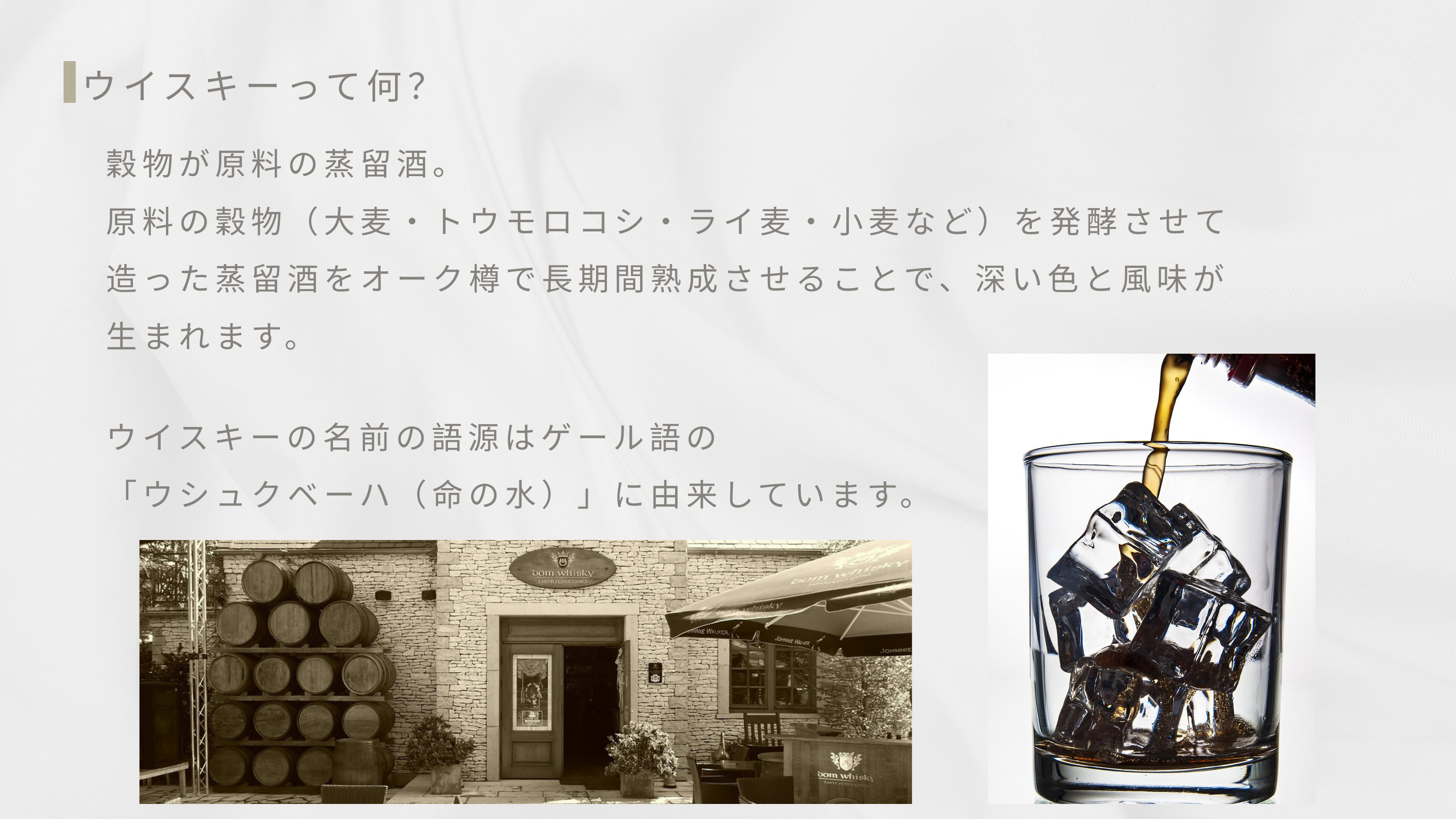

ウイスキーって何？

穀物が原料の蒸留酒。
原料の穀物（大麦・トウモロコシ・ライ麦・小麦など）を発酵させて
造った蒸留酒をオーク樽で長期間熟成させることで、深い色と風味が
生まれます。

ウイスキーの名前の語源はゲール語の
「ウシュクベーハ（命の水）」に由来しています。